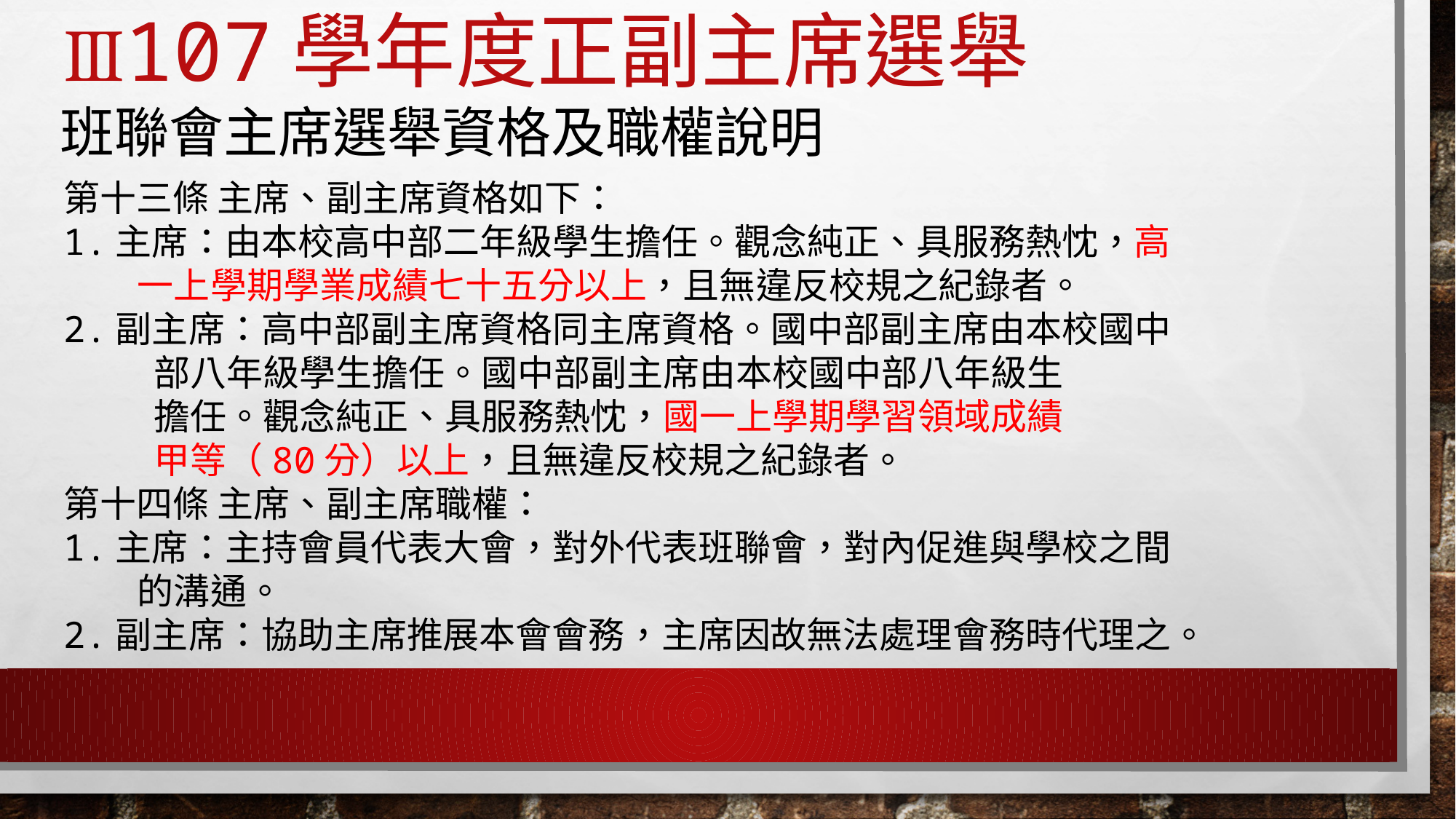

# Ⅲ107學年度正副主席選舉
班聯會主席選舉資格及職權說明
第十三條 主席、副主席資格如下：
1.主席：由本校高中部二年級學生擔任。觀念純正、具服務熱忱，高
        一上學期學業成績七十五分以上，且無違反校規之紀錄者。
2.副主席：高中部副主席資格同主席資格。國中部副主席由本校國中
          部八年級學生擔任。國中部副主席由本校國中部八年級生
          擔任。觀念純正、具服務熱忱，國一上學期學習領域成績
          甲等（80分）以上，且無違反校規之紀錄者。
第十四條 主席、副主席職權：
1.主席：主持會員代表大會，對外代表班聯會，對內促進與學校之間
        的溝通。
2.副主席：協助主席推展本會會務，主席因故無法處理會務時代理之。